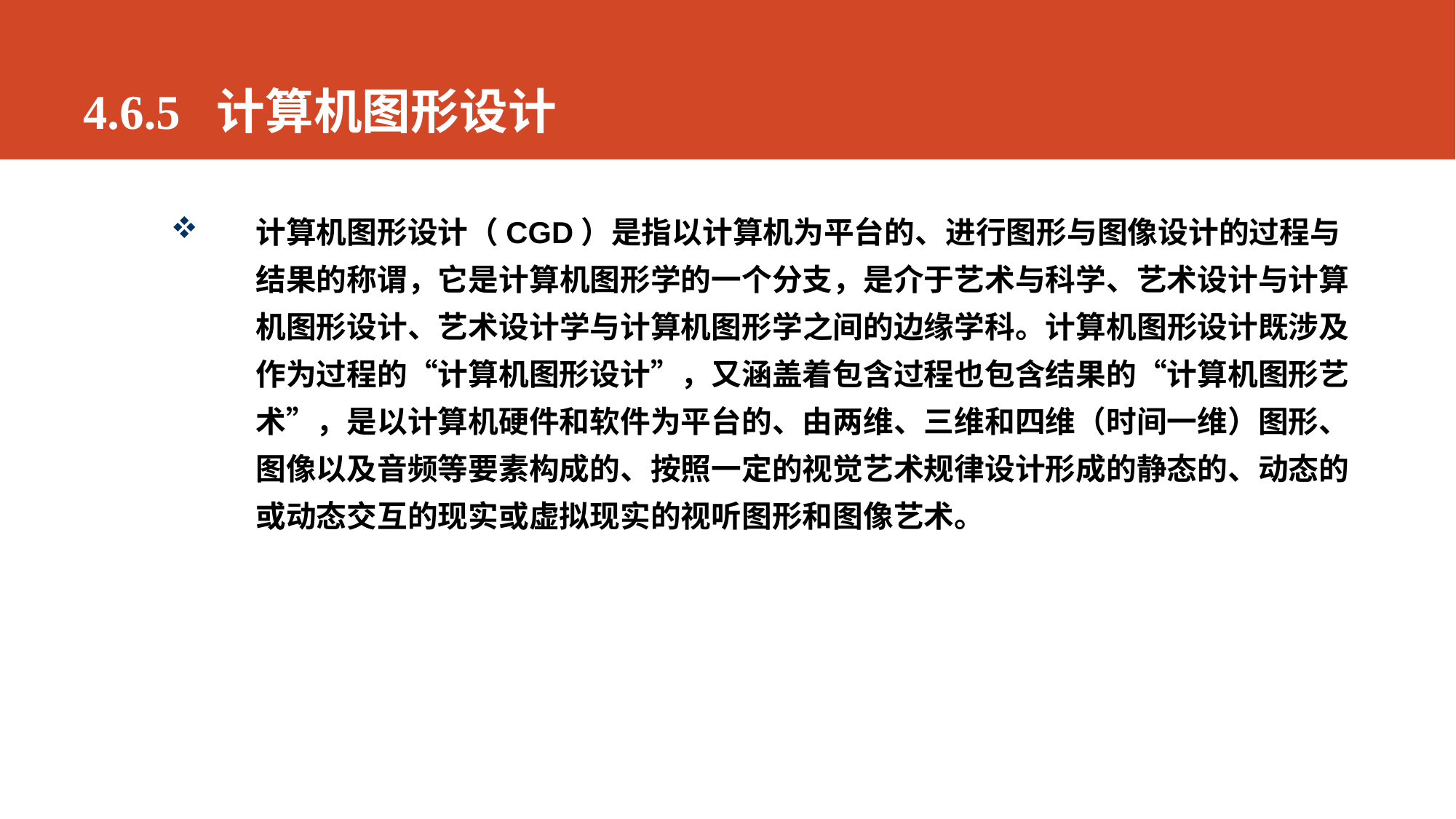

# 4.6.5  计算机图形设计
计算机图形设计（CGD）是指以计算机为平台的、进行图形与图像设计的过程与结果的称谓，它是计算机图形学的一个分支，是介于艺术与科学、艺术设计与计算机图形设计、艺术设计学与计算机图形学之间的边缘学科。计算机图形设计既涉及作为过程的“计算机图形设计”，又涵盖着包含过程也包含结果的“计算机图形艺术”，是以计算机硬件和软件为平台的、由两维、三维和四维（时间一维）图形、图像以及音频等要素构成的、按照一定的视觉艺术规律设计形成的静态的、动态的或动态交互的现实或虚拟现实的视听图形和图像艺术。